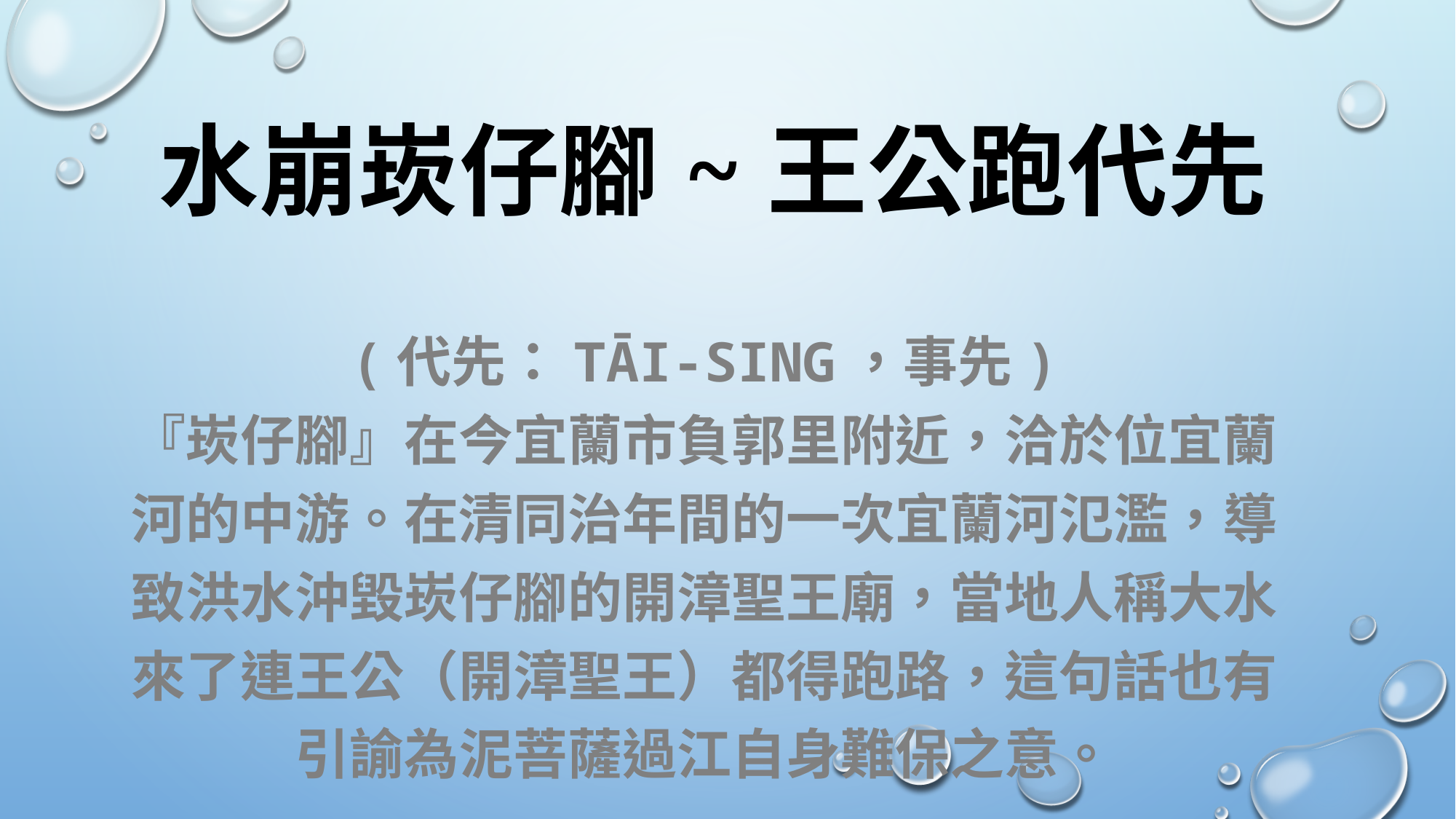

# 水崩崁仔腳~王公跑代先
(代先：tāi-sing，事先)
『崁仔腳』在今宜蘭市負郭里附近，洽於位宜蘭河的中游。在清同治年間的一次宜蘭河氾濫，導致洪水沖毀崁仔腳的開漳聖王廟，當地人稱大水來了連王公（開漳聖王）都得跑路，這句話也有引諭為泥菩薩過江自身難保之意。